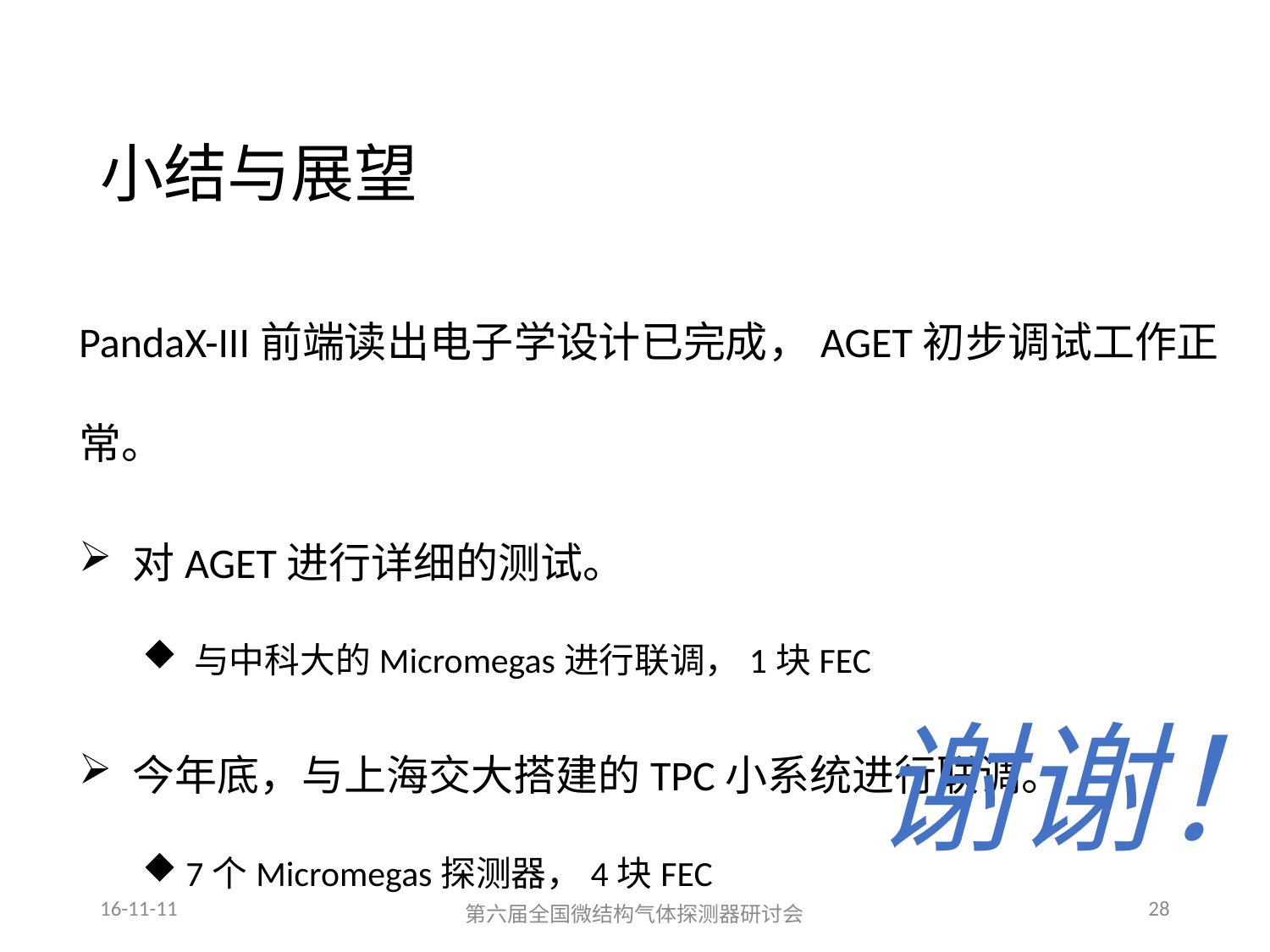

# 小结与展望
PandaX-III前端读出电子学设计已完成，AGET初步调试工作正常。
 对AGET进行详细的测试。
 与中科大的Micromegas进行联调，1块FEC
 今年底，与上海交大搭建的TPC小系统进行联调。
 7个Micromegas探测器，4块FEC
谢谢！
16-11-11
28
第六届全国微结构气体探测器研讨会